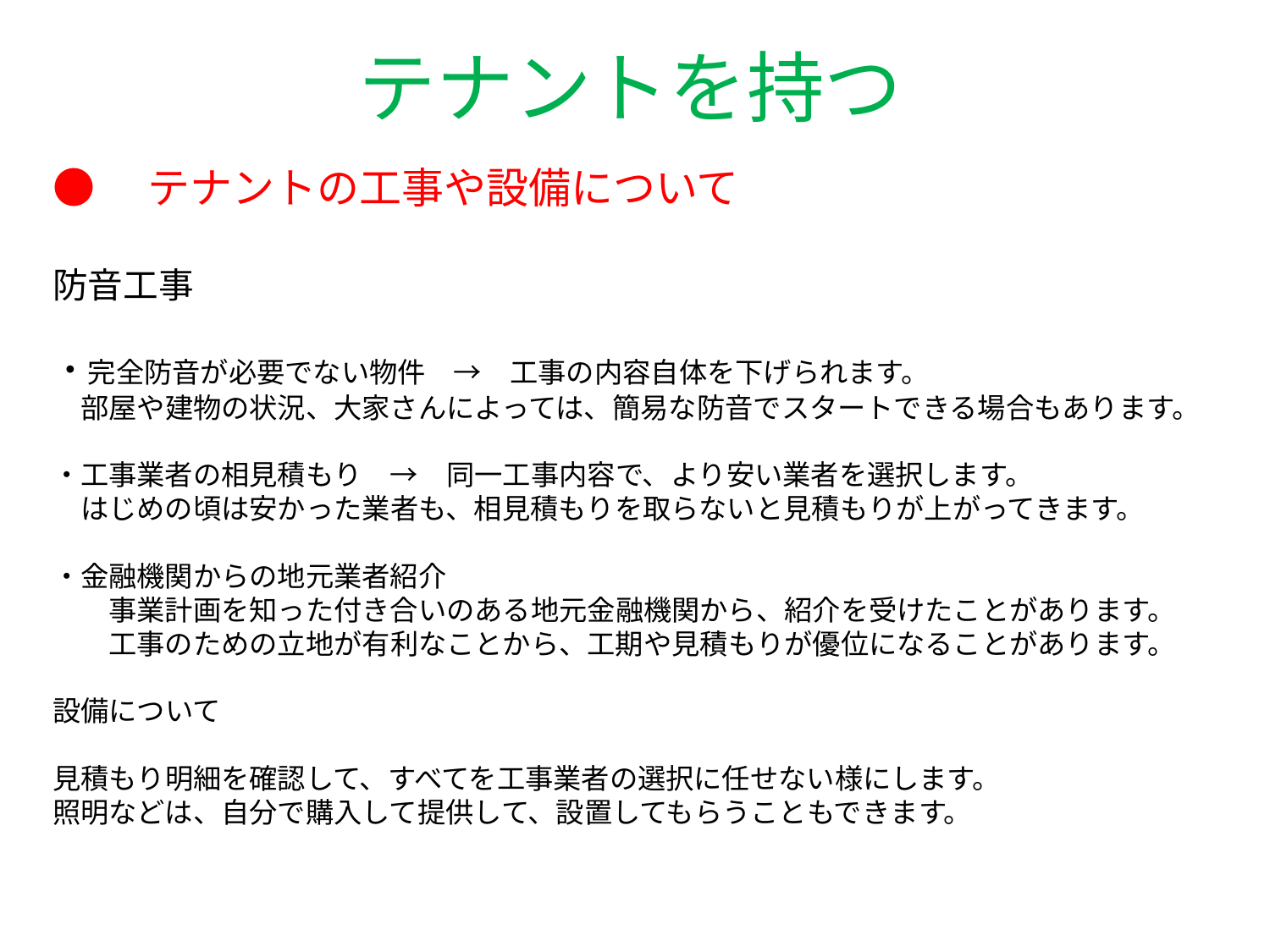

テナントを持つ
# ●　テナントの工事や設備について 防音工事 ・完全防音が必要でない物件　→　工事の内容自体を下げられます。 　部屋や建物の状況、大家さんによっては、簡易な防音でスタートできる場合もあります。 ・工事業者の相見積もり　→　同一工事内容で、より安い業者を選択します。 　はじめの頃は安かった業者も、相見積もりを取らないと見積もりが上がってきます。 ・金融機関からの地元業者紹介 　　事業計画を知った付き合いのある地元金融機関から、紹介を受けたことがあります。 　　工事のための立地が有利なことから、工期や見積もりが優位になることがあります。 設備について 見積もり明細を確認して、すべてを工事業者の選択に任せない様にします。 照明などは、自分で購入して提供して、設置してもらうこともできます。